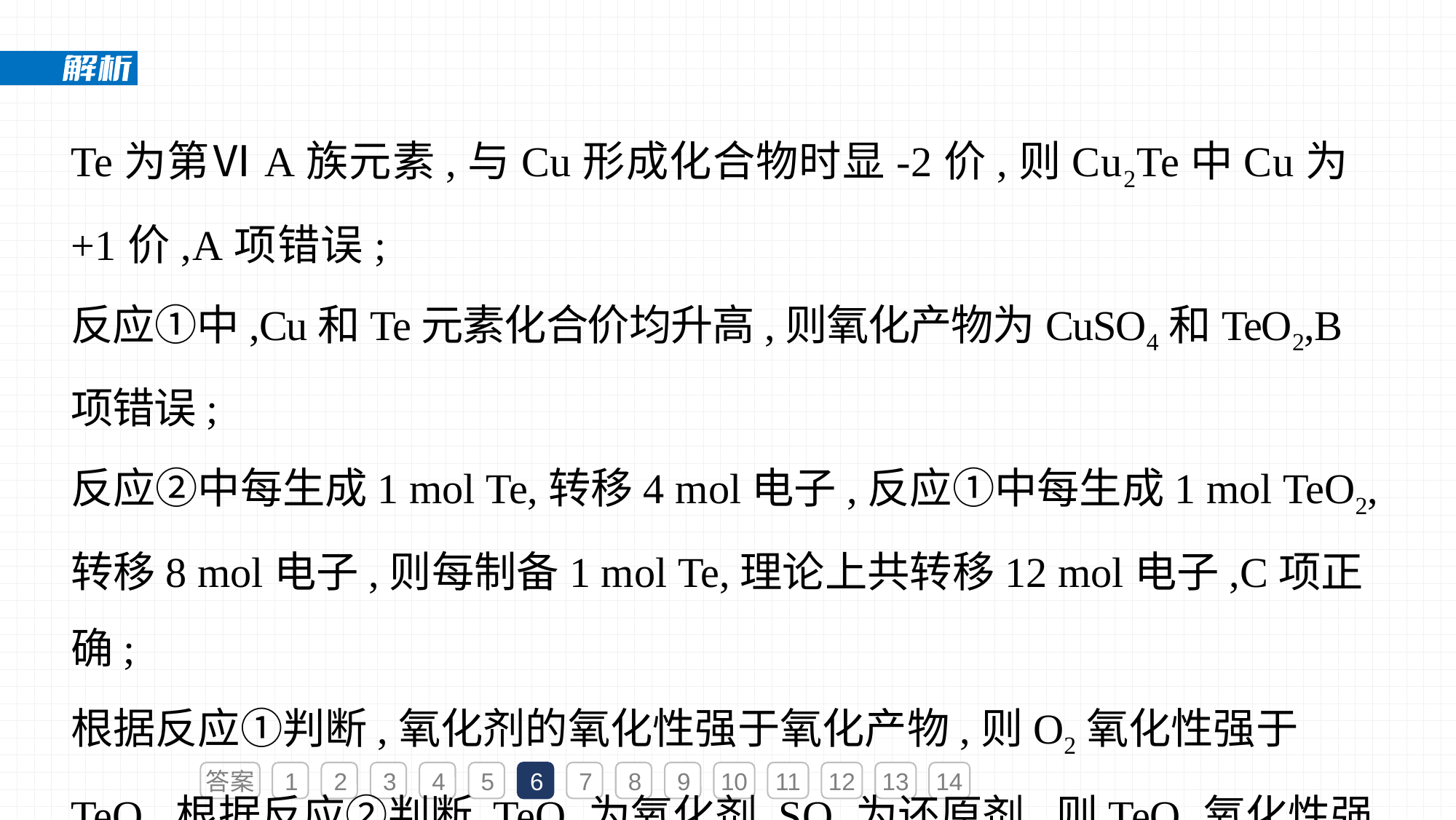

Te为第ⅥA族元素,与Cu形成化合物时显-2价,则Cu2Te中Cu为+1价,A项错误;
反应①中,Cu和Te元素化合价均升高,则氧化产物为CuSO4和TeO2,B项错误;
反应②中每生成1 mol Te,转移4 mol电子,反应①中每生成1 mol TeO2,转移8 mol电子,则每制备1 mol Te,理论上共转移12 mol电子,C项正确;
根据反应①判断,氧化剂的氧化性强于氧化产物,则O2氧化性强于TeO2,根据反应②判断,TeO2为氧化剂,SO2为还原剂,则TeO2氧化性强于SO2,D项错误。
答案
1
2
3
4
5
6
7
8
9
10
11
12
13
14